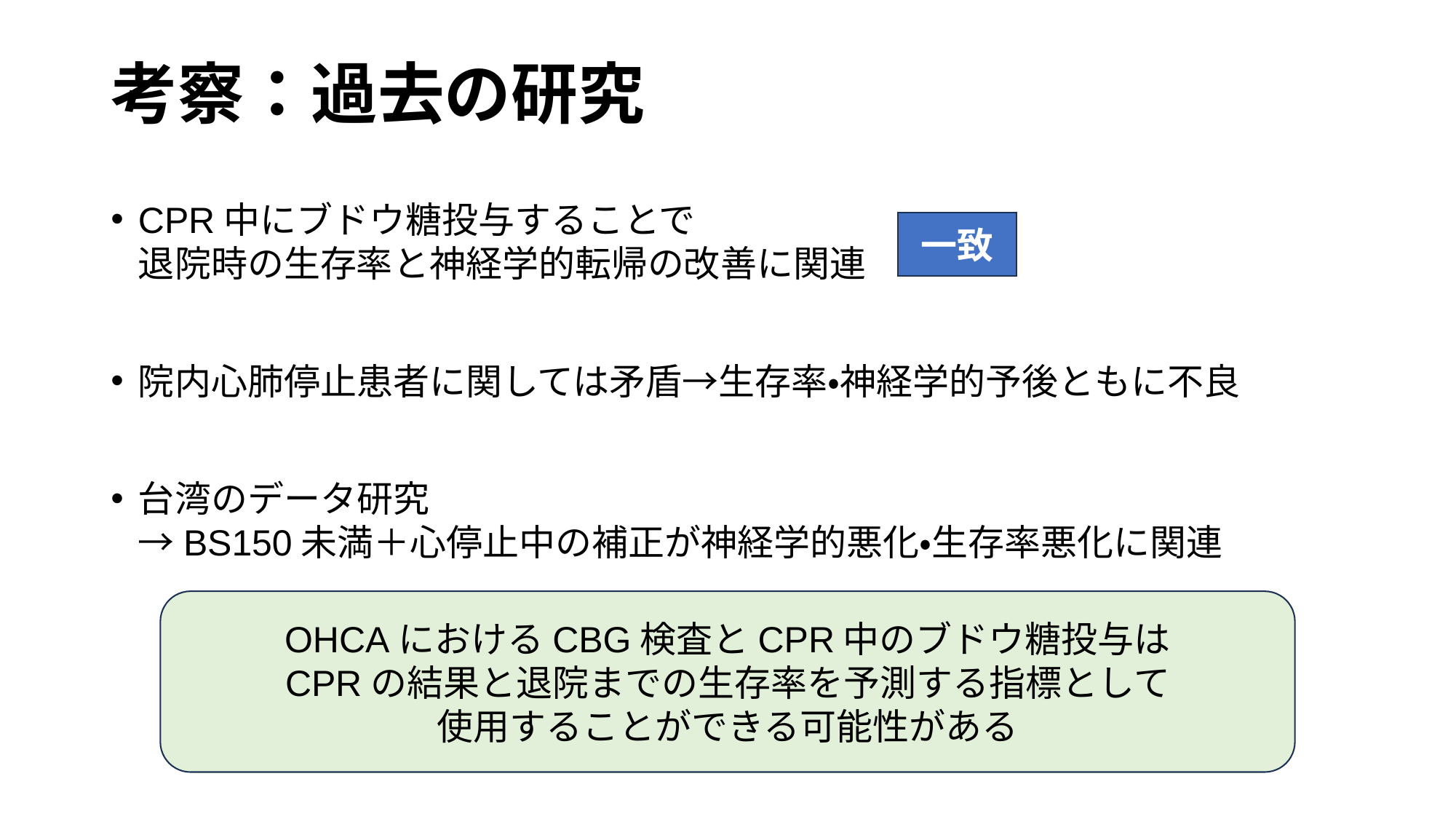

# 考察：過去の研究
CPR中にブドウ糖投与することで
退院時の生存率と神経学的転帰の改善に関連

院内心肺停止患者に関しては矛盾→生存率・神経学的予後ともに不良

台湾のデータ研究
→BS150未満＋心停止中の補正が神経学的悪化・生存率悪化に関連
一致

OHCAにおけるCBG検査とCPR中のブドウ糖投与は
CPRの結果と退院までの生存率を予測する指標として
使用することができる可能性がある